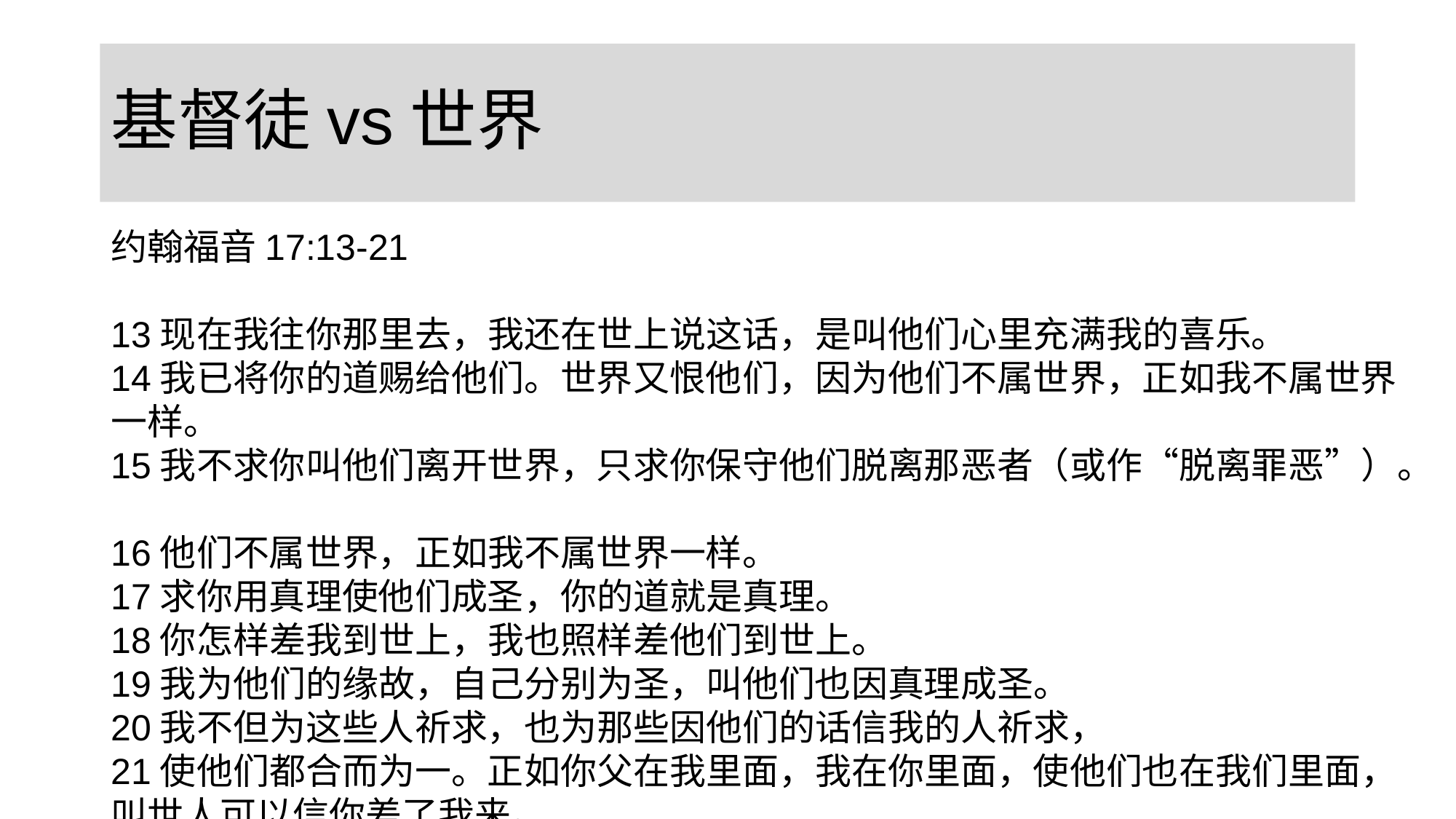

# 基督徒vs世界
约翰福音17:13-21

13现在我往你那里去，我还在世上说这话，是叫他们心里充满我的喜乐。
14我已将你的道赐给他们。世界又恨他们，因为他们不属世界，正如我不属世界一样。
15我不求你叫他们离开世界，只求你保守他们脱离那恶者（或作“脱离罪恶”）。
16他们不属世界，正如我不属世界一样。
17求你用真理使他们成圣，你的道就是真理。
18你怎样差我到世上，我也照样差他们到世上。
19我为他们的缘故，自己分别为圣，叫他们也因真理成圣。
20我不但为这些人祈求，也为那些因他们的话信我的人祈求，
21使他们都合而为一。正如你父在我里面，我在你里面，使他们也在我们里面，叫世人可以信你差了我来。